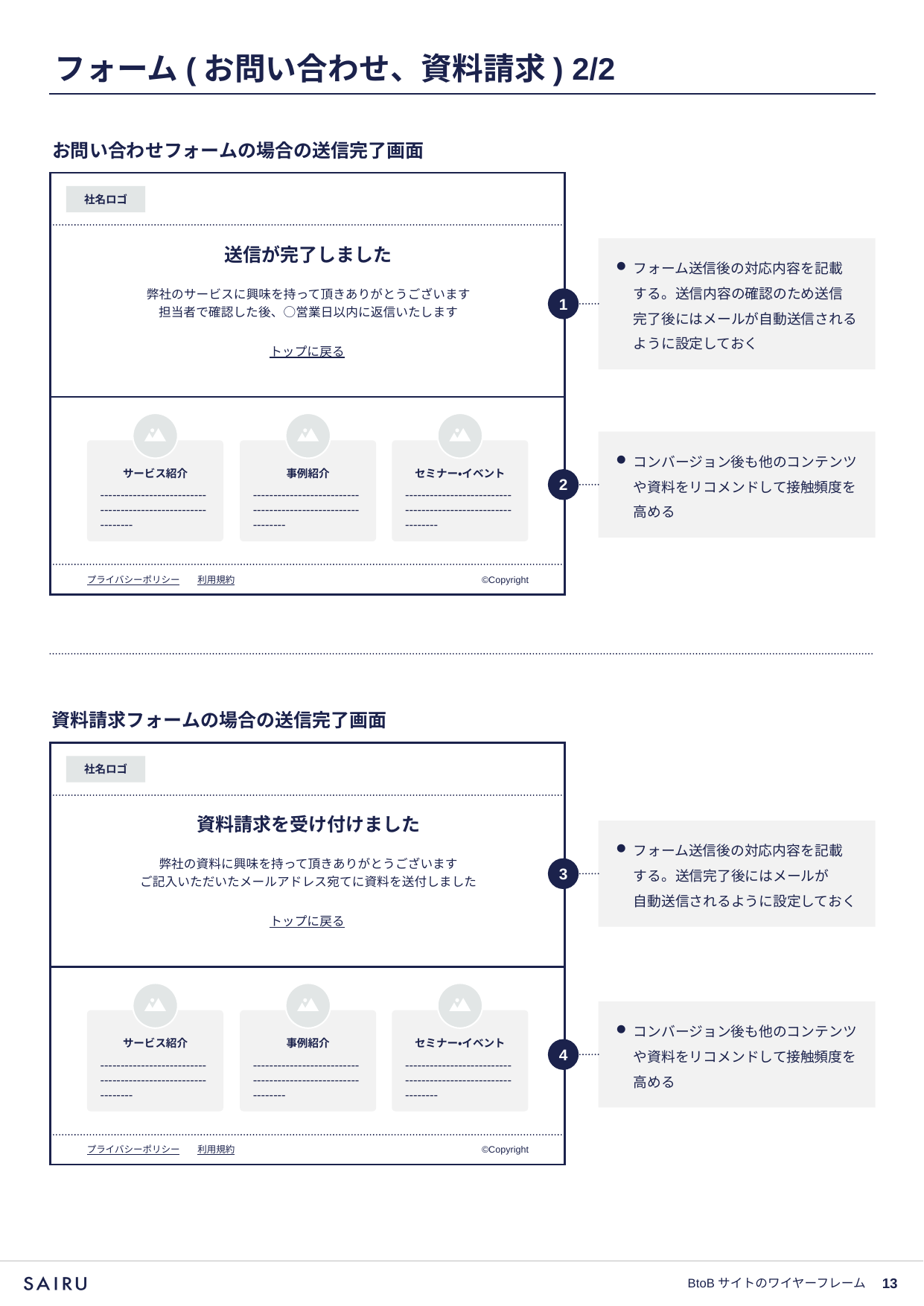

# フォーム(お問い合わせ、資料請求) 2/2
お問い合わせフォームの場合の送信完了画面

社名ロゴ
フォーム送信後の対応内容を記載
する。送信内容の確認のため送信
完了後にはメールが自動送信される
ように設定しておく
送信が完了しました
弊社のサービスに興味を持って頂きありがとうございます
担当者で確認した後、○営業日以内に返信いたします
1
トップに戻る

コンバージョン後も他のコンテンツ
や資料をリコメンドして接触頻度を
高める

サービス紹介
事例紹介
セミナー・イベント
2
------------------------------------------------------------
------------------------------------------------------------
------------------------------------------------------------
プライバシーポリシー
利用規約
©️Copyright
資料請求フォームの場合の送信完了画面

社名ロゴ
資料請求を受け付けました
フォーム送信後の対応内容を記載
する。送信完了後にはメールが
自動送信されるように設定しておく
弊社の資料に興味を持って頂きありがとうございます
ご記入いただいたメールアドレス宛てに資料を送付しました
3
トップに戻る

コンバージョン後も他のコンテンツ
や資料をリコメンドして接触頻度を
高める

サービス紹介
事例紹介
セミナー・イベント
4
------------------------------------------------------------
------------------------------------------------------------
------------------------------------------------------------
プライバシーポリシー
利用規約
©️Copyright
BtoBサイトのワイヤーフレーム
13